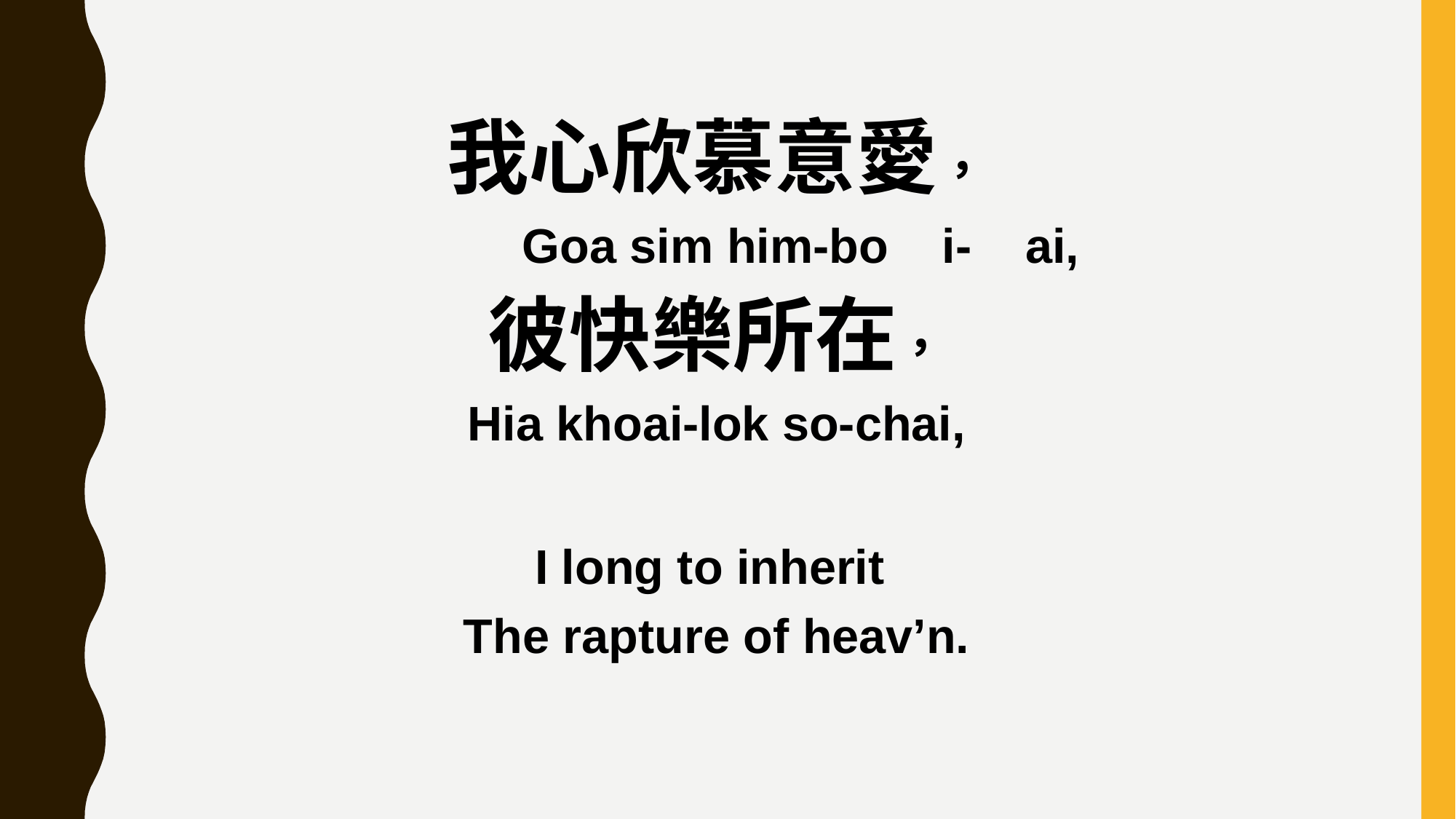

我心欣慕意愛，
                            Goa sim him-bo    i-    ai,
彼快樂所在，
Hia khoai-lok so-chai,

I long to inherit
The rapture of heav’n.